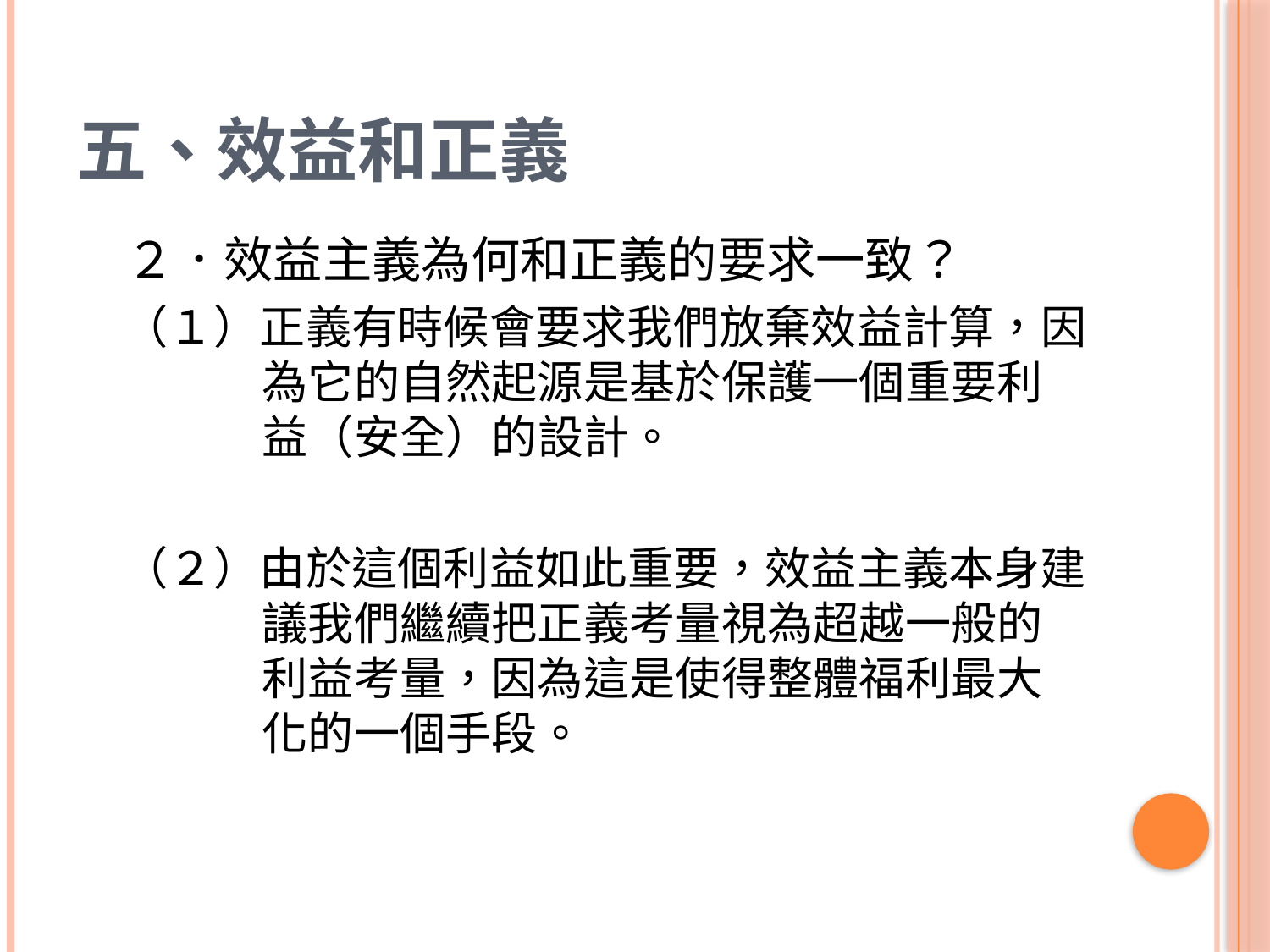

五、效益和正義
　２．效益主義為何和正義的要求一致？
　（１）正義有時候會要求我們放棄效益計算，因為它的自然起源是基於保護一個重要利益（安全）的設計。

　（２）由於這個利益如此重要，效益主義本身建議我們繼續把正義考量視為超越一般的利益考量，因為這是使得整體福利最大化的一個手段。